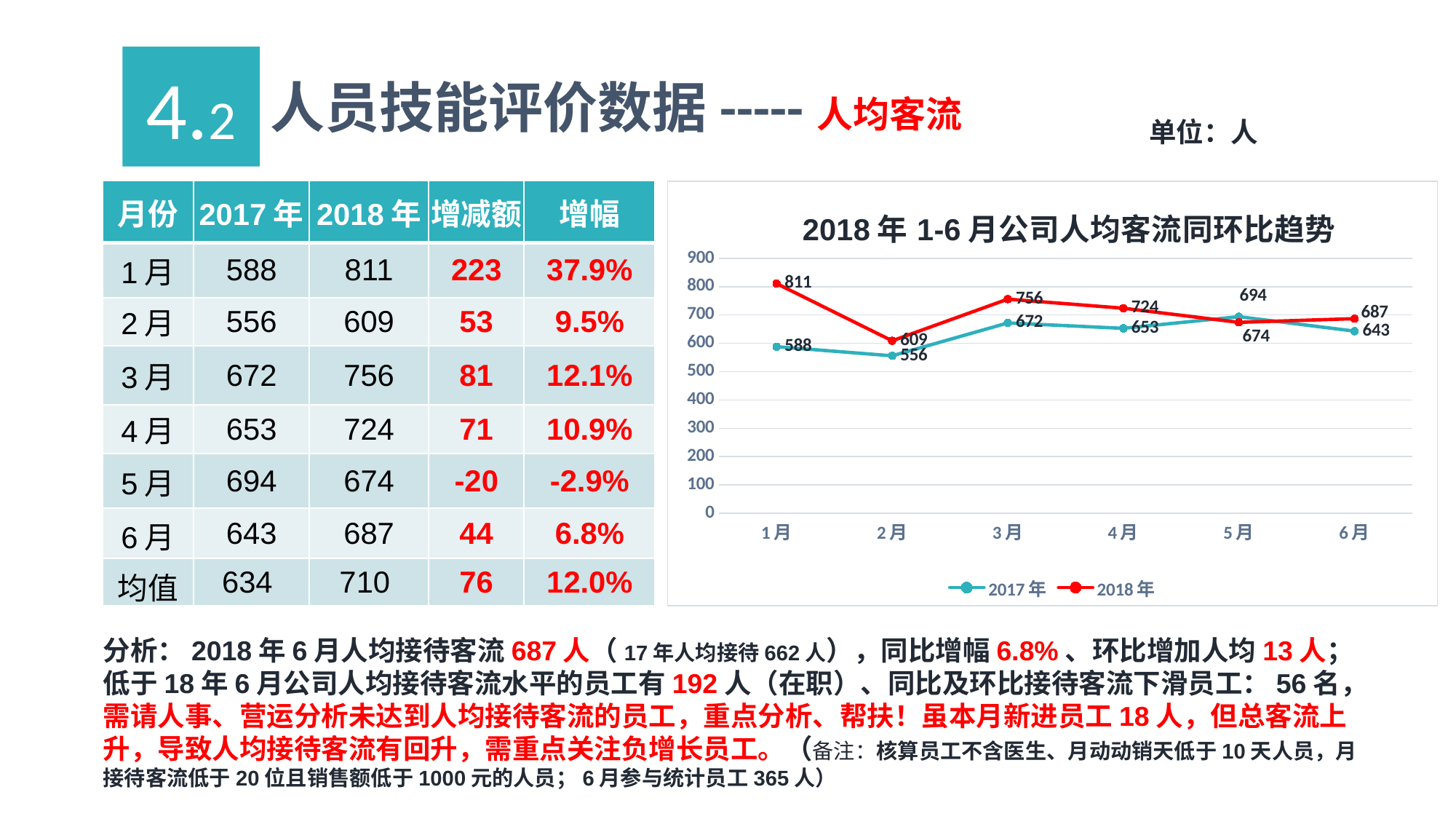

4.2
人员技能评价数据-----人均客流
单位：人
| 月份 | 2017年 | 2018年 | 增减额 | 增幅 |
| --- | --- | --- | --- | --- |
| 1月 | 588 | 811 | 223 | 37.9% |
| 2月 | 556 | 609 | 53 | 9.5% |
| 3月 | 672 | 756 | 81 | 12.1% |
| 4月 | 653 | 724 | 71 | 10.9% |
| 5月 | 694 | 674 | -20 | -2.9% |
| 6月 | 643 | 687 | 44 | 6.8% |
| 均值 | 634 | 710 | 76 | 12.0% |

### Chart: 2018年1-6月公司人均客流同环比趋势

| Category | 2017年 | 2018年 |
|---|---|---|
| 1月 | 588.0 | 811.0 |
| 2月 | 556.0 | 609.0 |
| 3月 | 672.0 | 756.0 |
| 4月 | 653.0 | 724.0 |
| 5月 | 694.0 | 674.0 |
| 6月 | 643.0 | 687.0 |
分析：2018年6月人均接待客流687人（17年人均接待662人），同比增幅6.8%、环比增加人均13人；低于18年6月公司人均接待客流水平的员工有192人（在职）、同比及环比接待客流下滑员工：56名，需请人事、营运分析未达到人均接待客流的员工，重点分析、帮扶！虽本月新进员工18人，但总客流上升，导致人均接待客流有回升，需重点关注负增长员工。（备注：核算员工不含医生、月动动销天低于10天人员，月接待客流低于20位且销售额低于1000元的人员；6月参与统计员工365人）